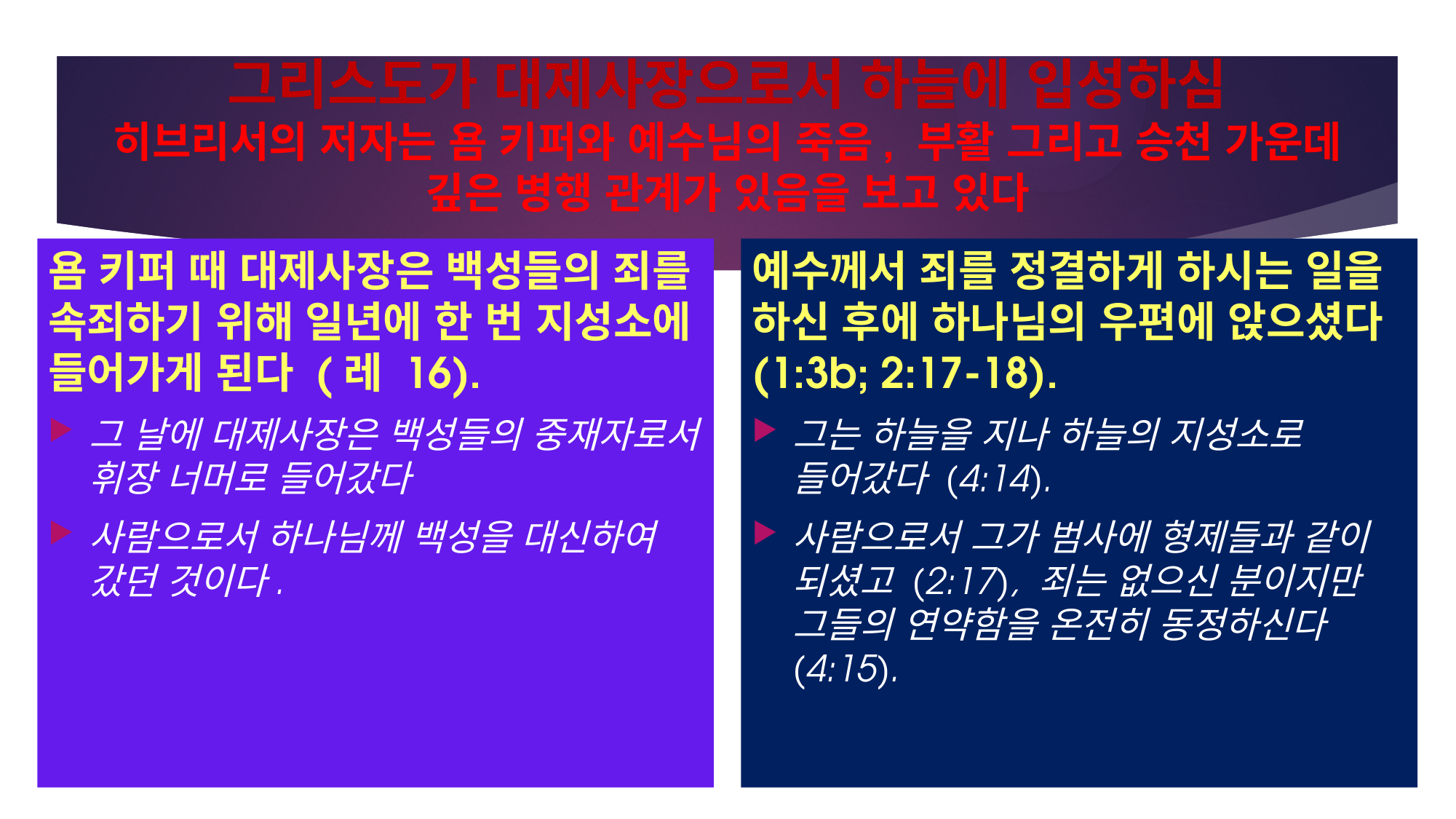

# 그리스도가 대제사장으로서 하늘에 입성하심 히브리서의 저자는 욤 키퍼와 예수님의 죽음, 부활 그리고 승천 가운데 깊은 병행 관계가 있음을 보고 있다
욤 키퍼 때 대제사장은 백성들의 죄를 속죄하기 위해 일년에 한 번 지성소에 들어가게 된다 (레 16).
그 날에 대제사장은 백성들의 중재자로서 휘장 너머로 들어갔다
사람으로서 하나님께 백성을 대신하여 갔던 것이다.
예수께서 죄를 정결하게 하시는 일을 하신 후에 하나님의 우편에 앉으셨다 (1:3b; 2:17-18).
그는 하늘을 지나 하늘의 지성소로 들어갔다 (4:14).
사람으로서 그가 범사에 형제들과 같이 되셨고 (2:17), 죄는 없으신 분이지만 그들의 연약함을 온전히 동정하신다 (4:15).